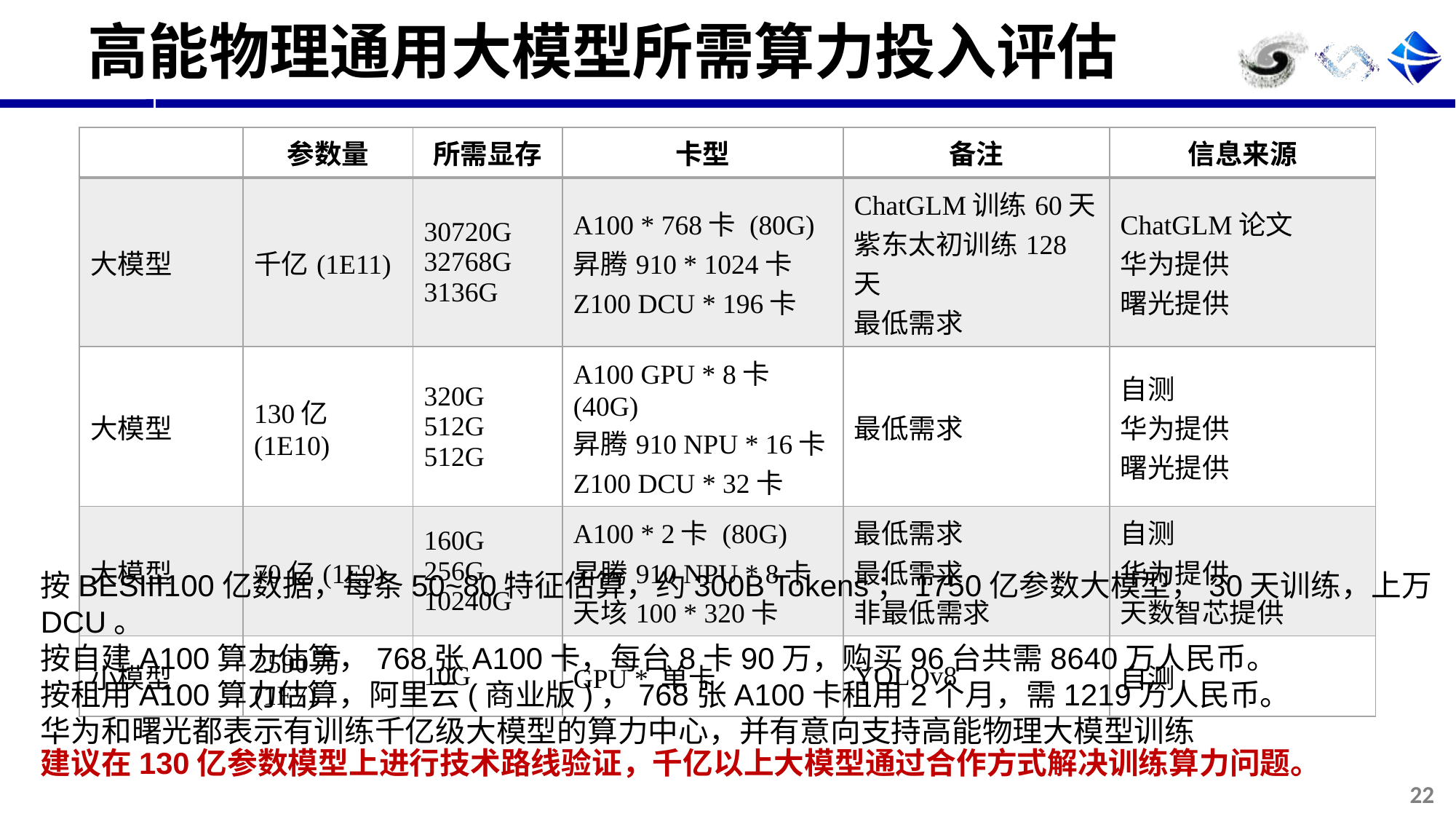

# 高能物理通用大模型所需算力投入评估
|  | 参数量 | 所需显存 | 卡型 | 备注 | 信息来源 |
| --- | --- | --- | --- | --- | --- |
| 大模型 | 千亿(1E11) | 30720G 32768G 3136G | A100 \* 768卡 (80G) 昇腾910 \* 1024卡 Z100 DCU \* 196卡 | ChatGLM训练60天 紫东太初训练128天 最低需求 | ChatGLM论文 华为提供 曙光提供 |
| 大模型 | 130亿(1E10) | 320G 512G 512G | A100 GPU \* 8卡 (40G) 昇腾910 NPU \* 16卡 Z100 DCU \* 32卡 | 最低需求 | 自测 华为提供 曙光提供 |
| 大模型 | 70亿(1E9) | 160G 256G 10240G | A100 \* 2卡 (80G) 昇腾910 NPU \* 8卡 天垓100 \* 320卡 | 最低需求 最低需求 非最低需求 | 自测 华为提供 天数智芯提供 |
| 小模型 | 2590万(1E7) | 10G | GPU \* 单卡 | YOLOv8 | 自测 |
按BESIII100亿数据，每条50~80特征估算，约300B Tokens；1750亿参数大模型，30天训练，上万DCU。
按自建A100算力估算，768张A100卡，每台8卡90万，购买96台共需8640万人民币。
按租用A100算力估算，阿里云(商业版)，768张A100卡租用2个月，需1219万人民币。
华为和曙光都表示有训练千亿级大模型的算力中心，并有意向支持高能物理大模型训练
建议在130亿参数模型上进行技术路线验证，千亿以上大模型通过合作方式解决训练算力问题。